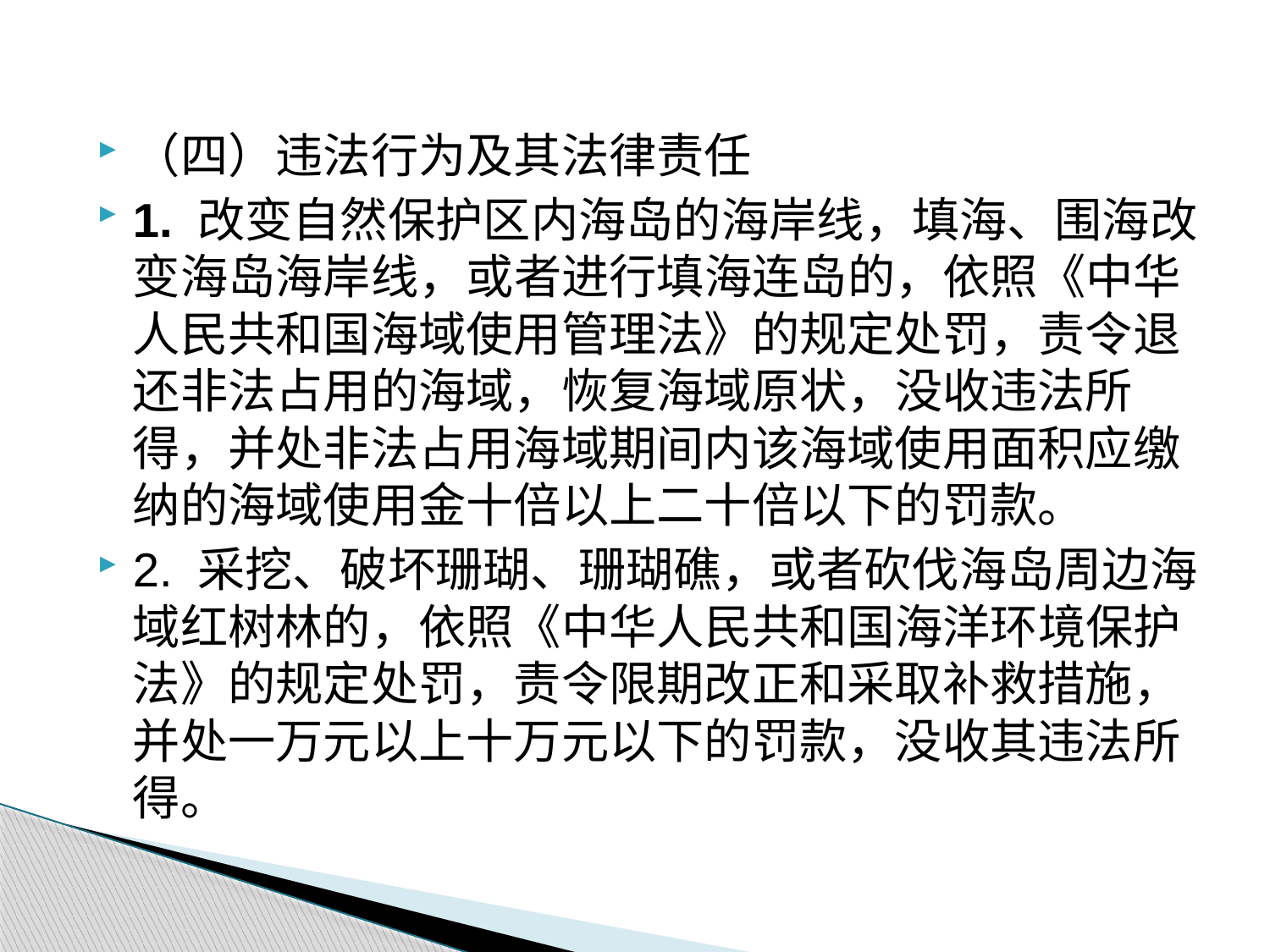

#
（四）违法行为及其法律责任
1. 改变自然保护区内海岛的海岸线，填海、围海改变海岛海岸线，或者进行填海连岛的，依照《中华人民共和国海域使用管理法》的规定处罚，责令退还非法占用的海域，恢复海域原状，没收违法所得，并处非法占用海域期间内该海域使用面积应缴纳的海域使用金十倍以上二十倍以下的罚款。
2. 采挖、破坏珊瑚、珊瑚礁，或者砍伐海岛周边海域红树林的，依照《中华人民共和国海洋环境保护法》的规定处罚，责令限期改正和采取补救措施，并处一万元以上十万元以下的罚款，没收其违法所得。